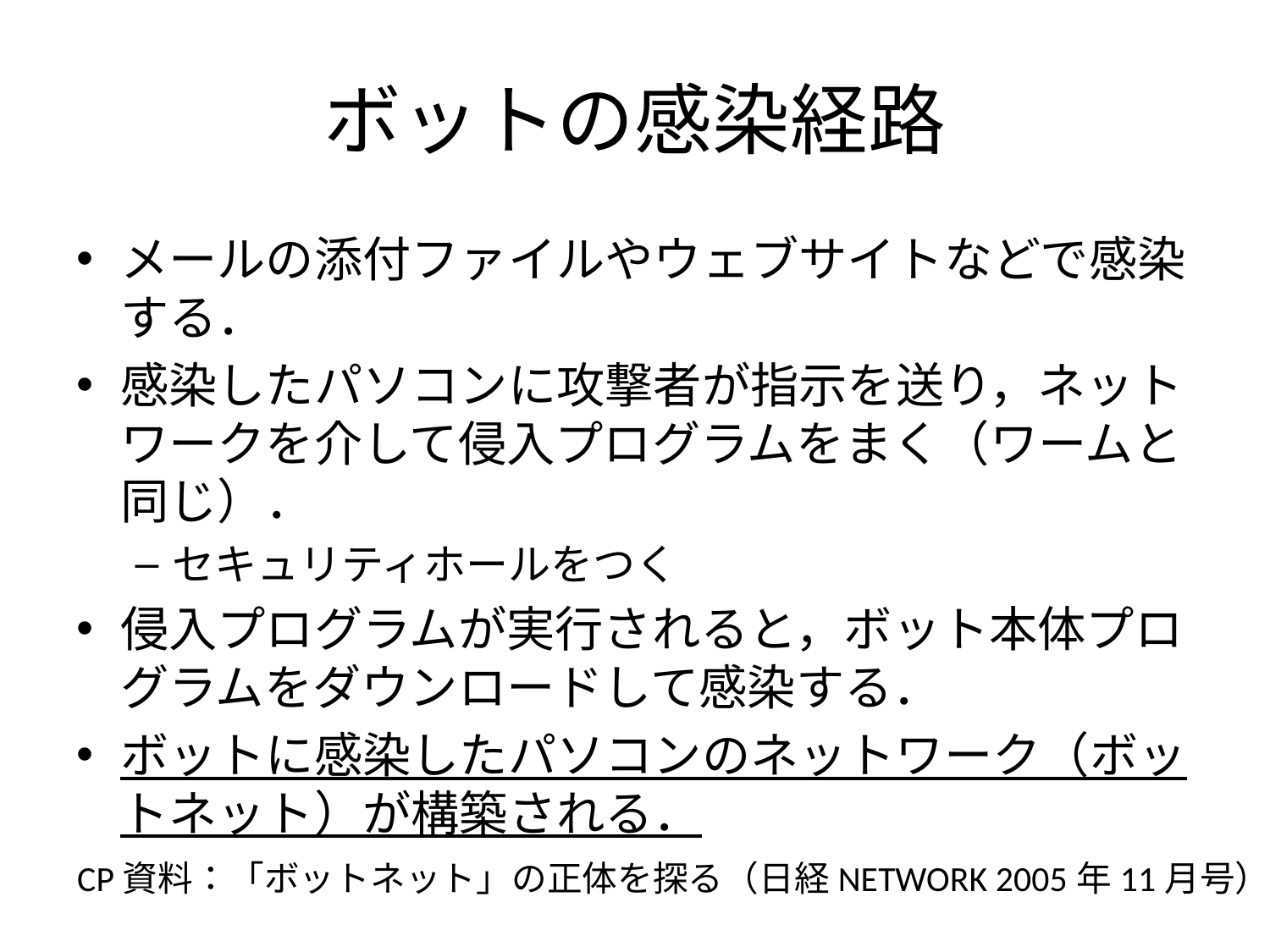

# ボットの感染経路
メールの添付ファイルやウェブサイトなどで感染する．
感染したパソコンに攻撃者が指示を送り，ネットワークを介して侵入プログラムをまく（ワームと同じ）．
セキュリティホールをつく
侵入プログラムが実行されると，ボット本体プログラムをダウンロードして感染する．
ボットに感染したパソコンのネットワーク（ボットネット）が構築される．

CP資料：「ボットネット」の正体を探る（日経NETWORK 2005年11月号）